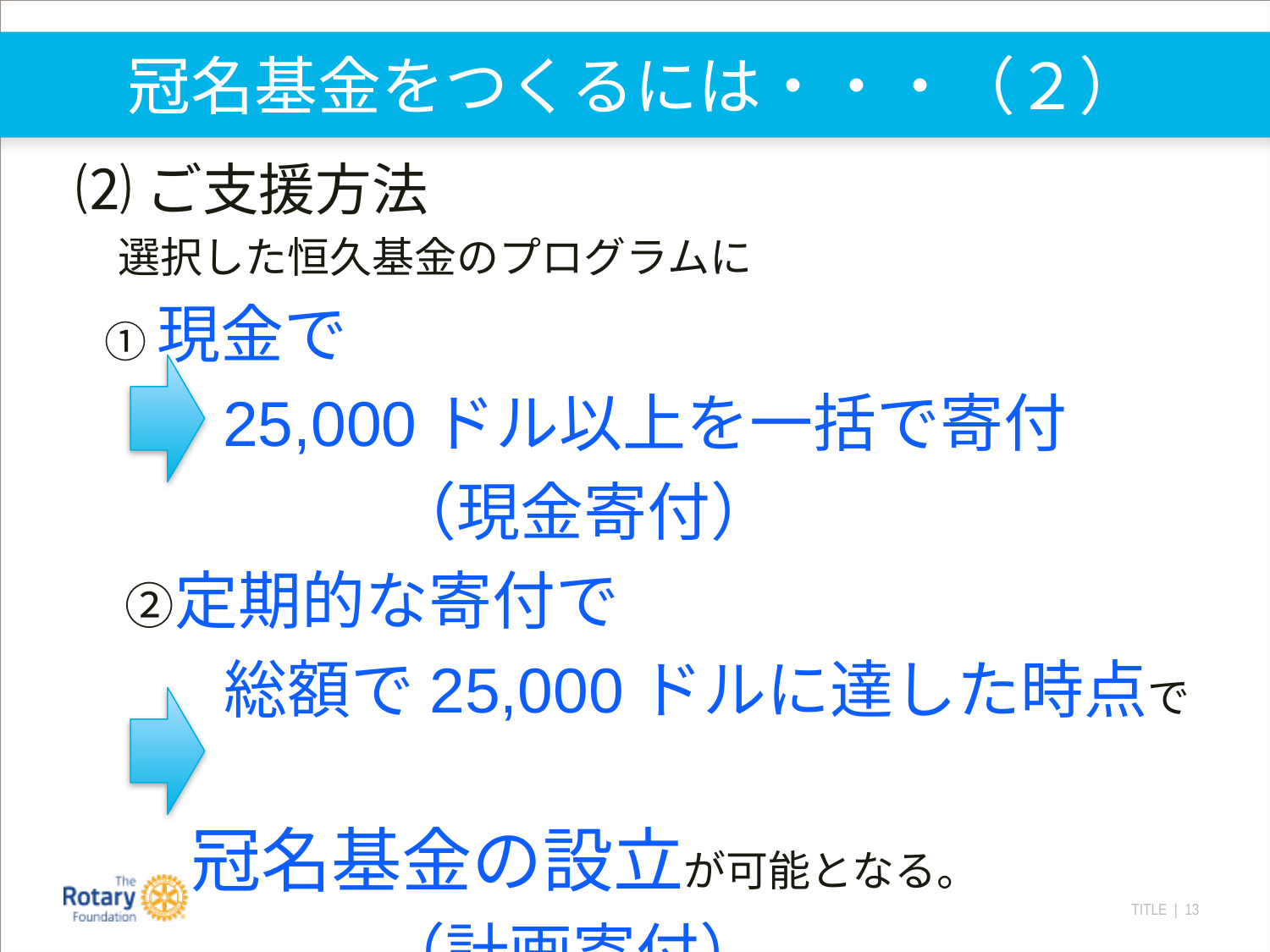

# 冠名基金をつくるには・・・（２）
⑵ご支援方法
　選択した恒久基金のプログラムに
   ①現金で
　　　 25,000ドル以上を一括で寄付
　　　　　（現金寄付）
　②定期的な寄付で
　　　総額で25,000ドルに達した時点で
       冠名基金の設立が可能となる。
　　　　　　　 （計画寄付）